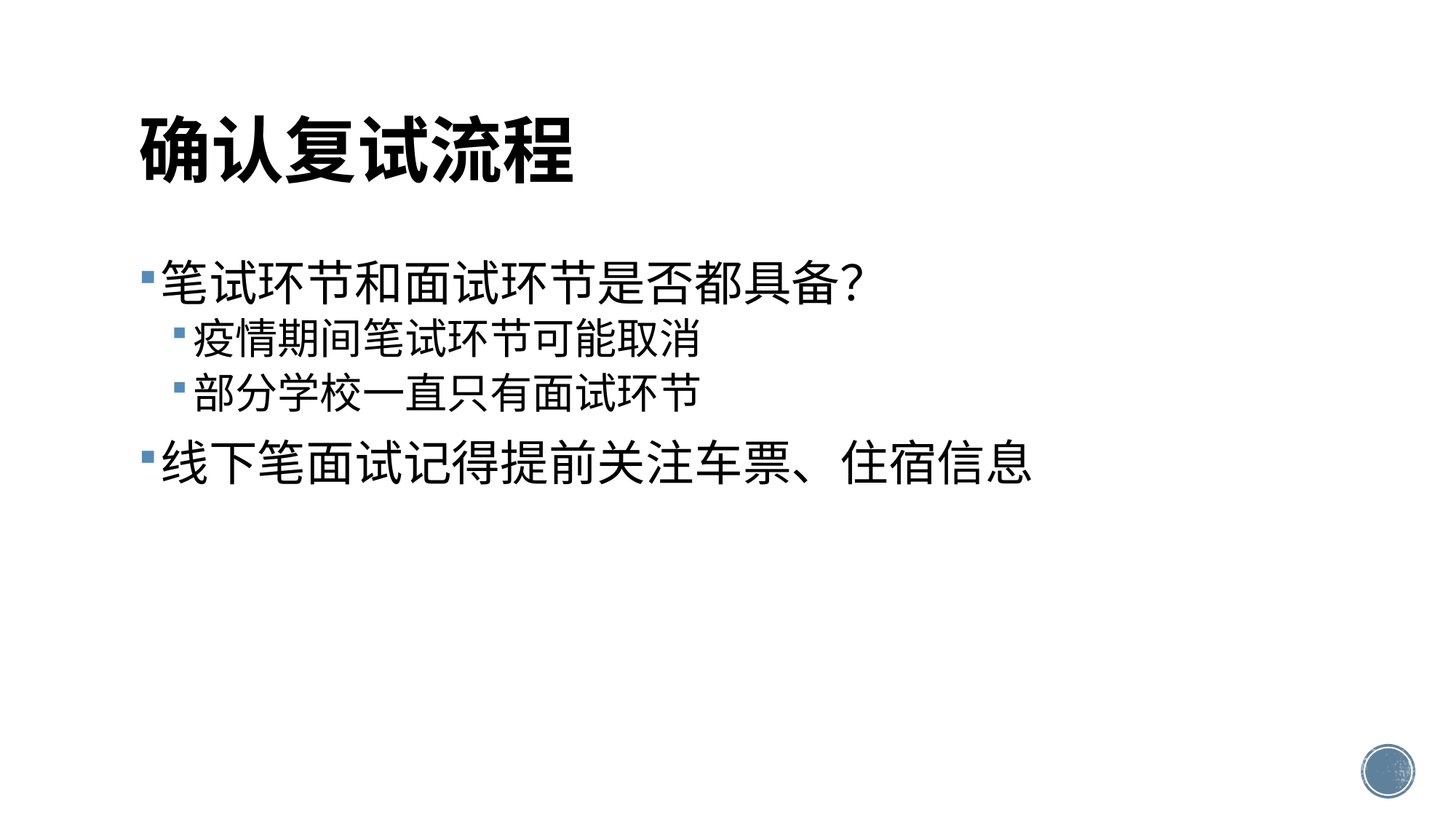

# 确认复试流程
笔试环节和面试环节是否都具备？
疫情期间笔试环节可能取消
部分学校一直只有面试环节
线下笔面试记得提前关注车票、住宿信息